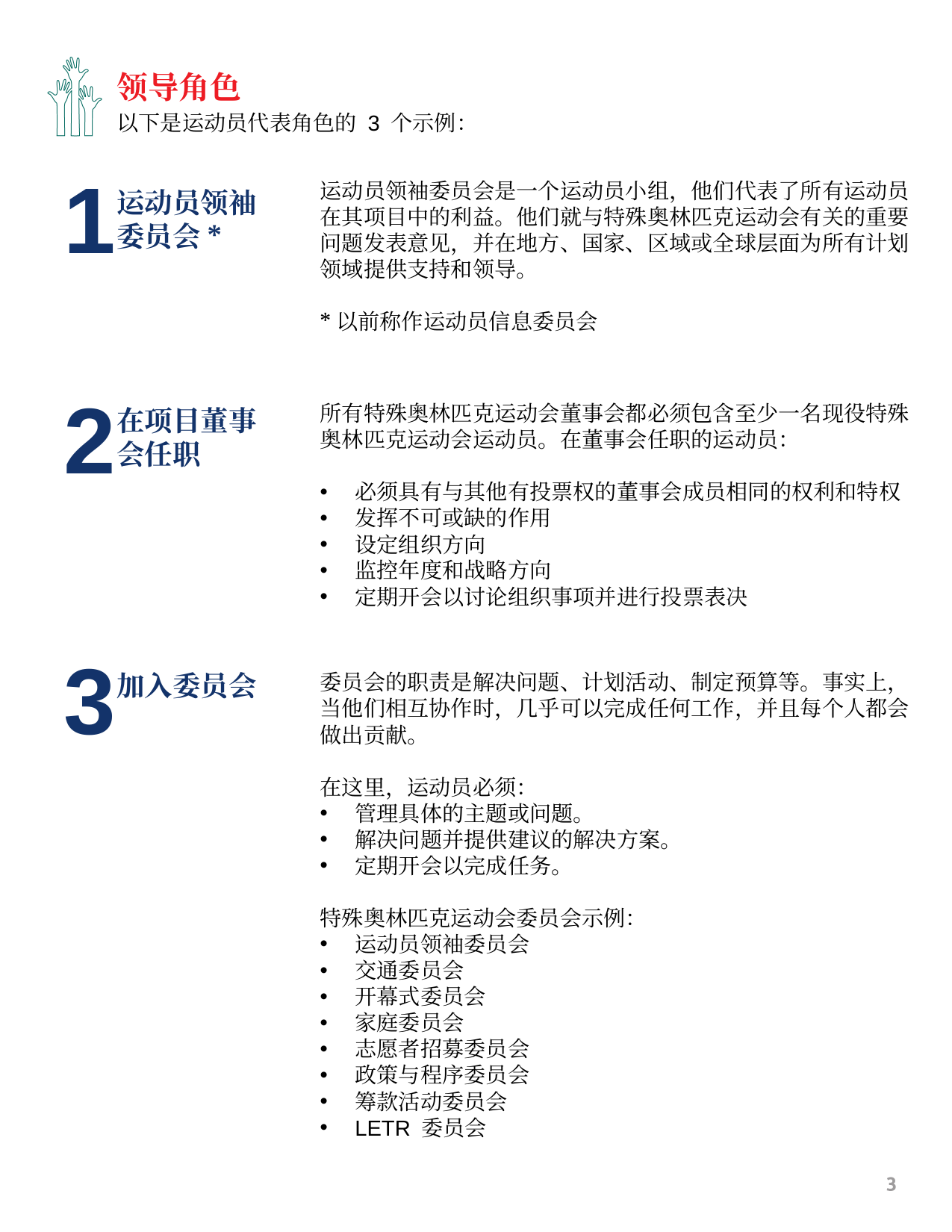

领导角色
以下是运动员代表角色的 3 个示例：
1

2

3
运动员领袖委员会是一个运动员小组，他们代表了所有运动员在其项目中的利益。他们就与特殊奥林匹克运动会有关的重要问题发表意见，并在地方、国家、区域或全球层面为所有计划领域提供支持和领导。

*以前称作运动员信息委员会
运动员领袖委员会*
所有特殊奥林匹克运动会董事会都必须包含至少一名现役特殊奥林匹克运动会运动员。在董事会任职的运动员：

必须具有与其他有投票权的董事会成员相同的权利和特权
发挥不可或缺的作用
设定组织方向
监控年度和战略方向
定期开会以讨论组织事项并进行投票表决
在项目董事会任职
加入委员会

委员会的职责是解决问题、计划活动、制定预算等。事实上，当他们相互协作时，几乎可以完成任何工作，并且每个人都会做出贡献。

在这里，运动员必须：
管理具体的主题或问题。
解决问题并提供建议的解决方案。
定期开会以完成任务。

特殊奥林匹克运动会委员会示例：
运动员领袖委员会
交通委员会
开幕式委员会
家庭委员会
志愿者招募委员会
政策与程序委员会
筹款活动委员会
LETR 委员会